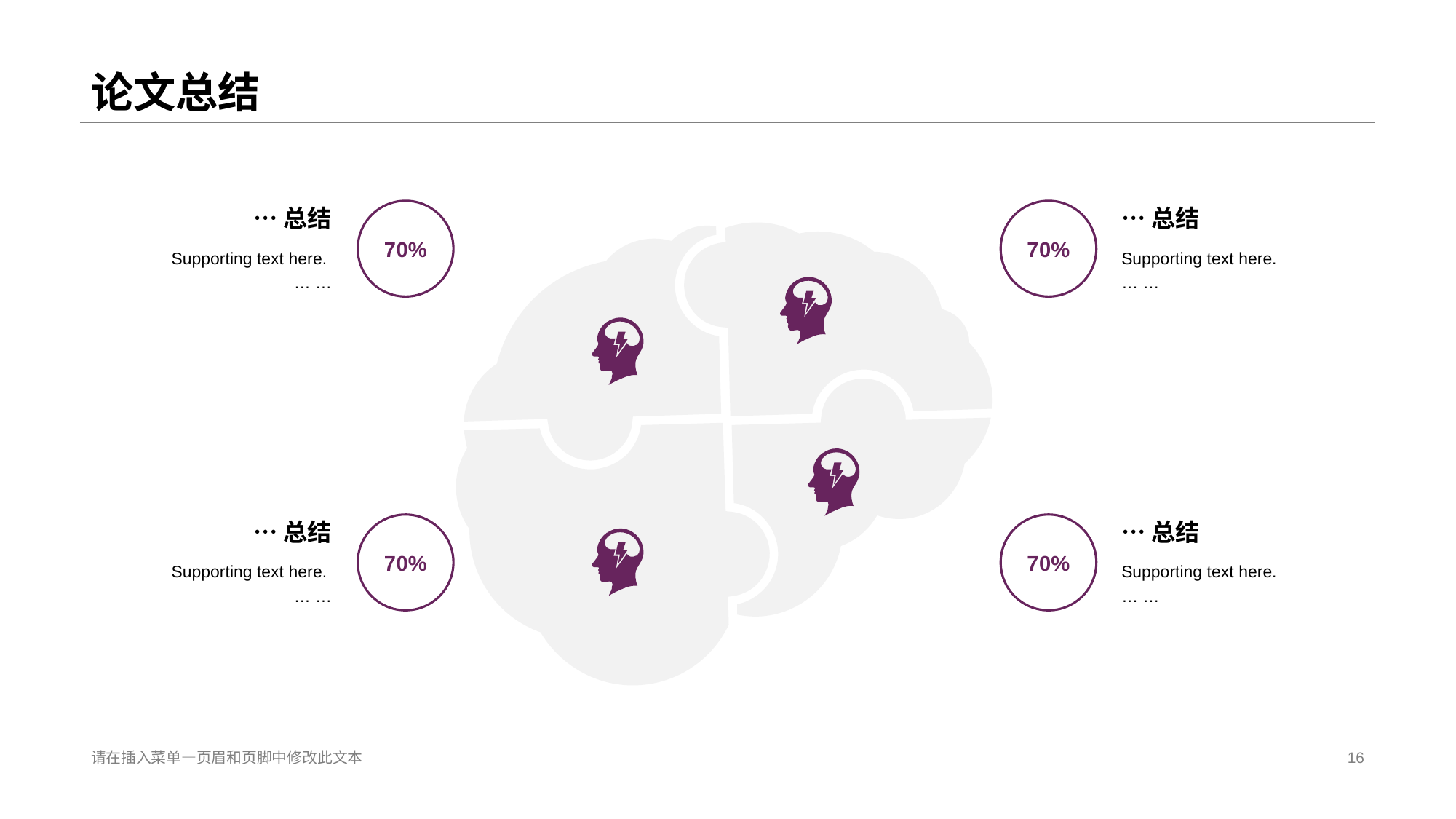

# 论文总结
…总结
7 0%
Supporting text here.
… …
…总结
7 0%
Supporting text here.
… …

…总结
7 0%
Supporting text here.
… …
…总结
7 0%
Supporting text here.
… …

请在插入菜单—页眉和页脚中修改此文本
16